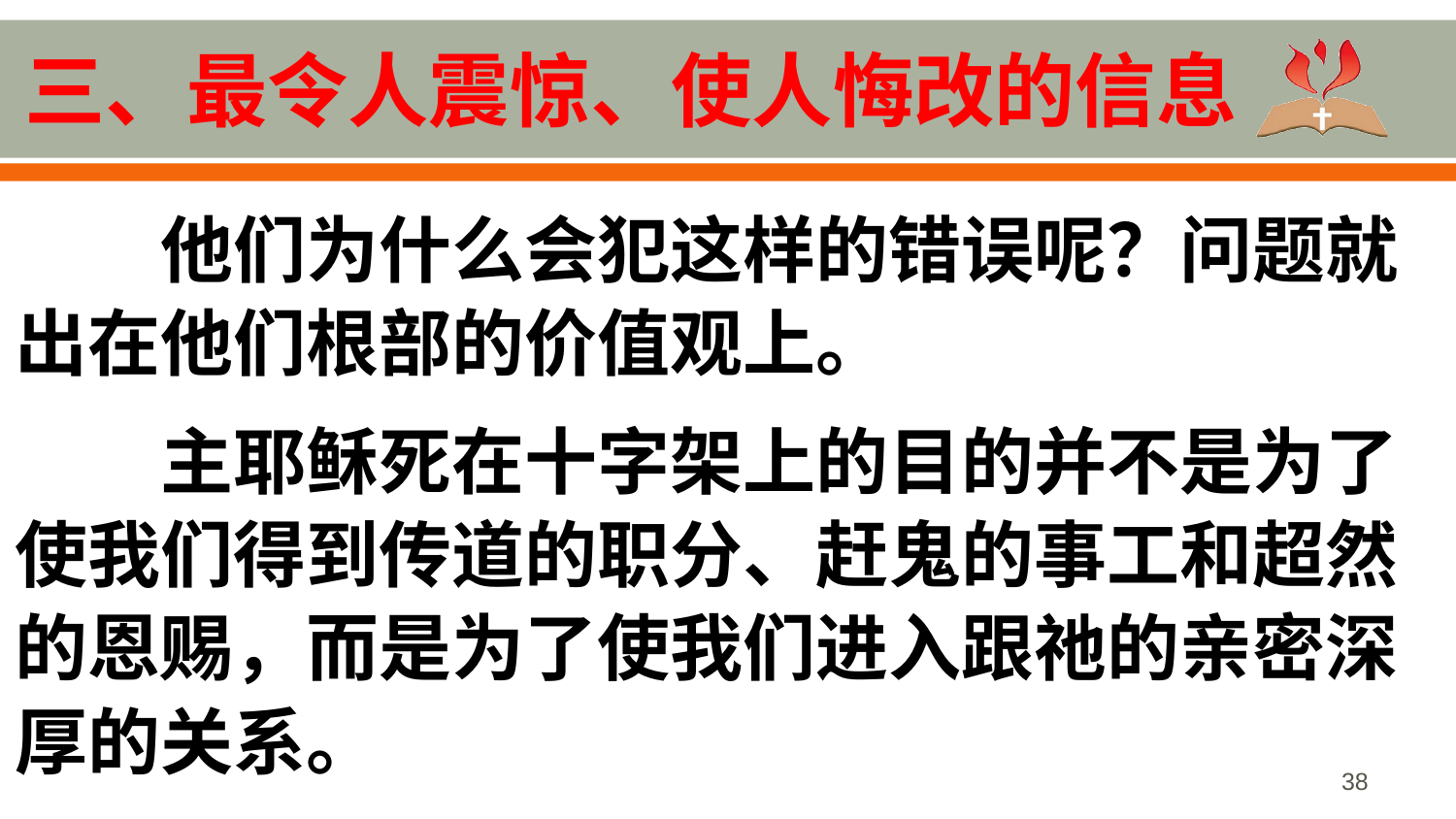

# 三、最令人震惊、使人悔改的信息
他们为什么会犯这样的错误呢？问题就出在他们根部的价值观上。
主耶稣死在十字架上的目的并不是为了使我们得到传道的职分、赶鬼的事工和超然的恩赐，而是为了使我们进入跟祂的亲密深厚的关系。

38